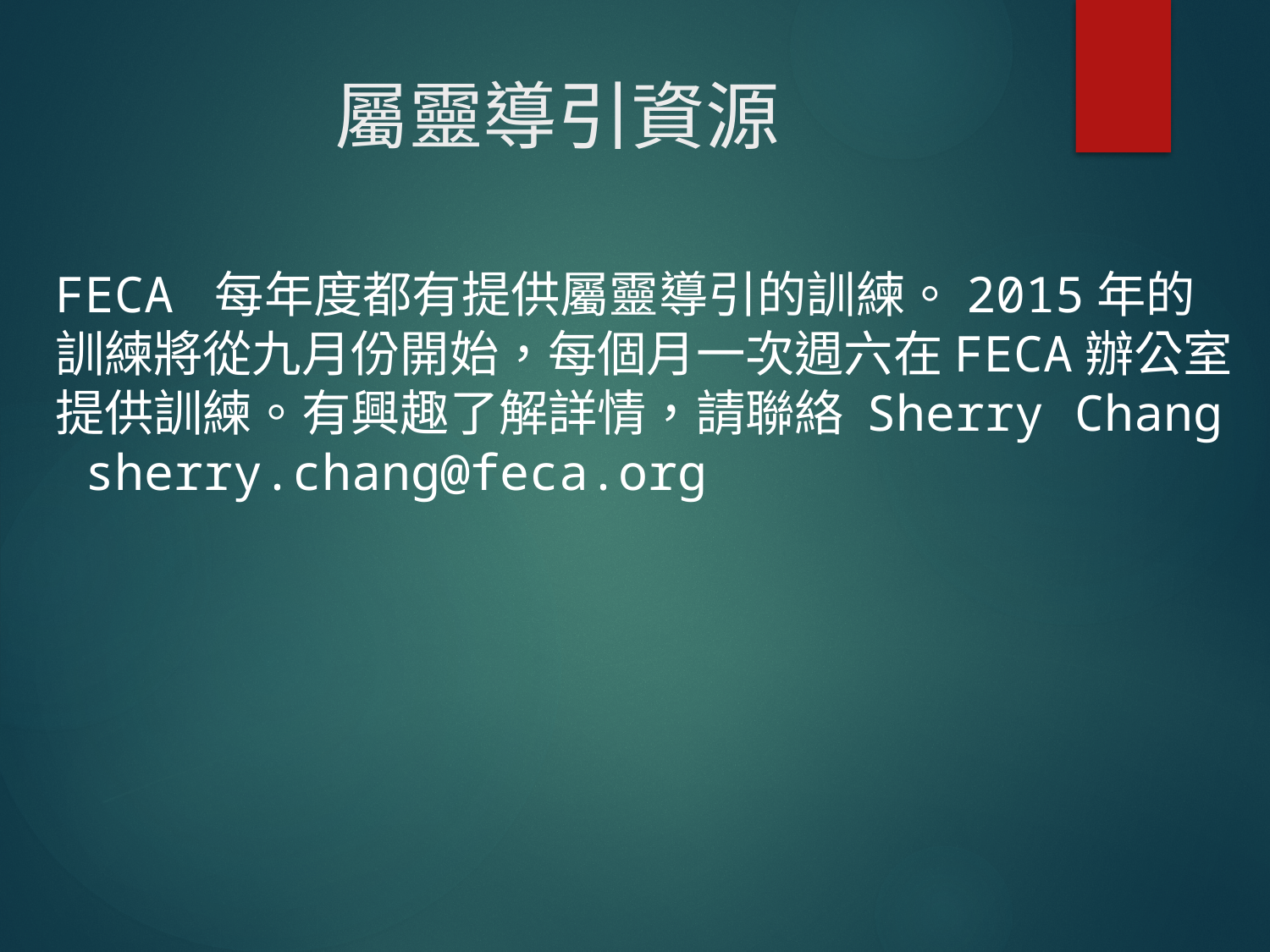

# 屬靈導引資源
FECA 每年度都有提供屬靈導引的訓練。2015年的訓練將從九月份開始，每個月一次週六在FECA辦公室提供訓練。有興趣了解詳情，請聯絡 Sherry Chang  sherry.chang@feca.org